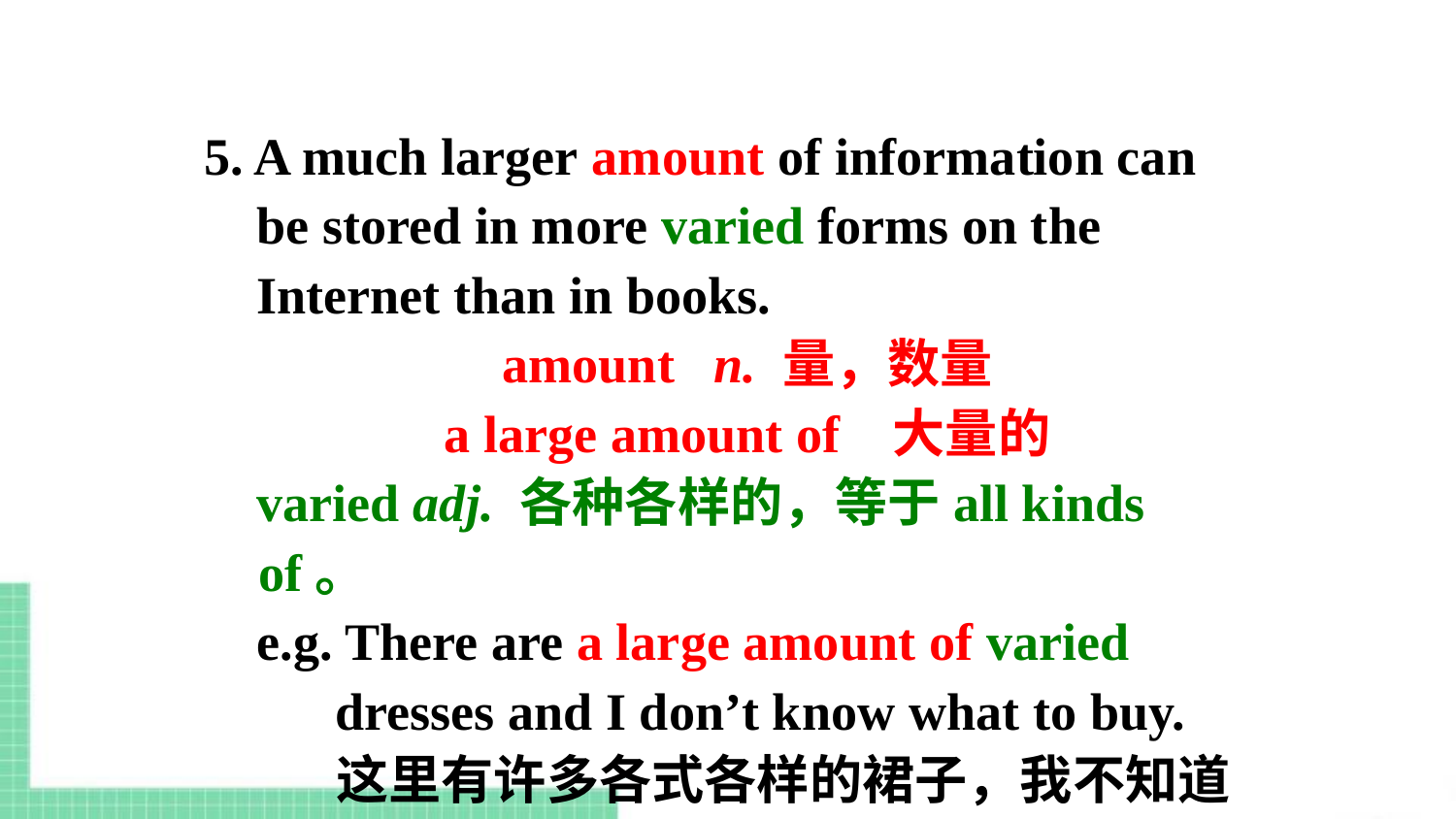

5. A much larger amount of information can
    be stored in more varied forms on the
    Internet than in books.
    amount   n. 量，数量
    a large amount of   大量的
    varied adj. 各种各样的，等于all kinds of。
    e.g. There are a large amount of varied
          dresses and I don’t know what to buy.
          这里有许多各式各样的裙子，我不知道
          该买哪个。